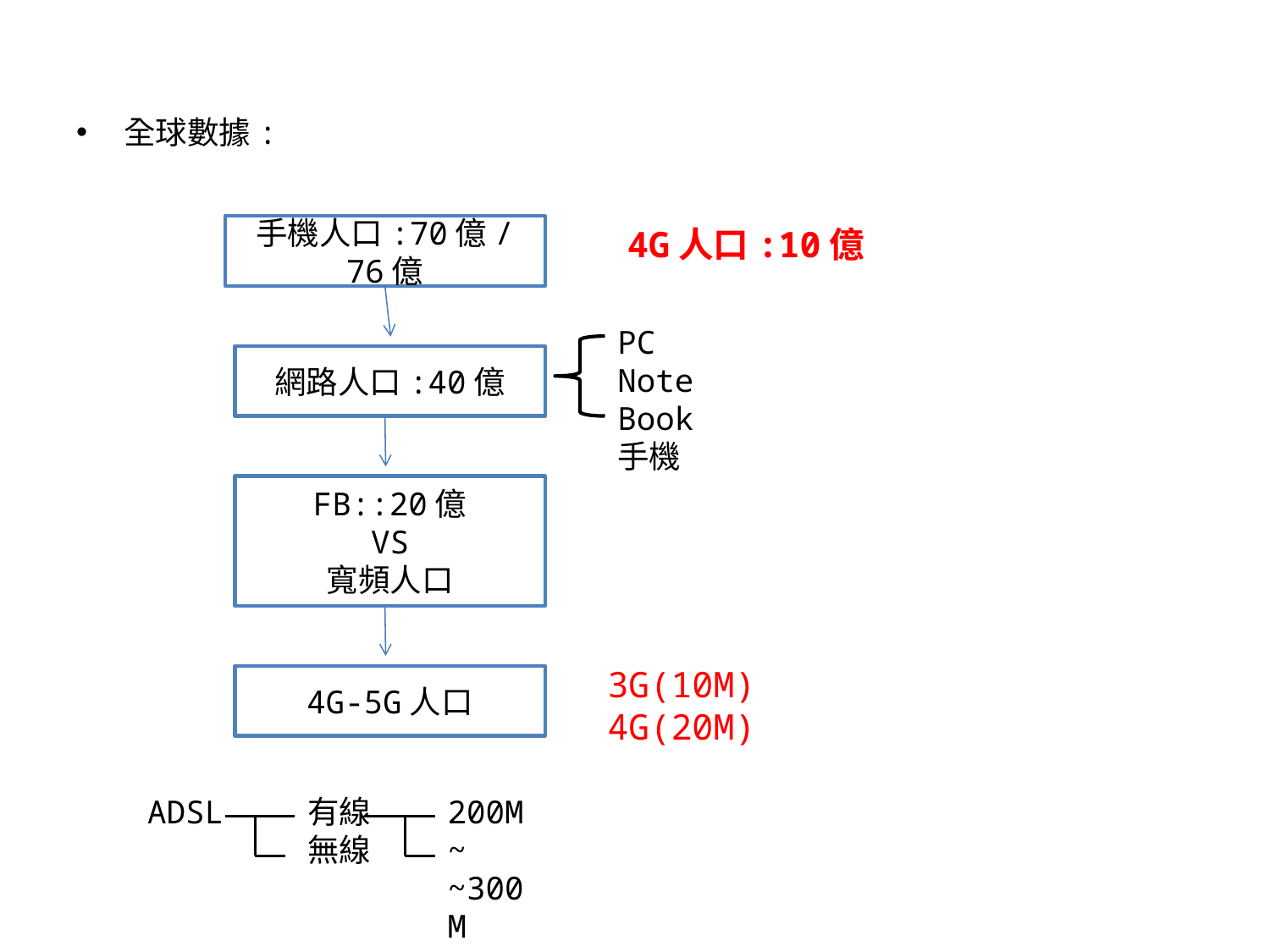

全球數據:
手機人口:70億/76億
4G人口:10億
PC
Note Book
手機

網路人口:40億
FB::20億
VS
寬頻人口
3G(10M)
4G(20M)
4G-5G人口
ADSL
有線
無線
200M~
~300M